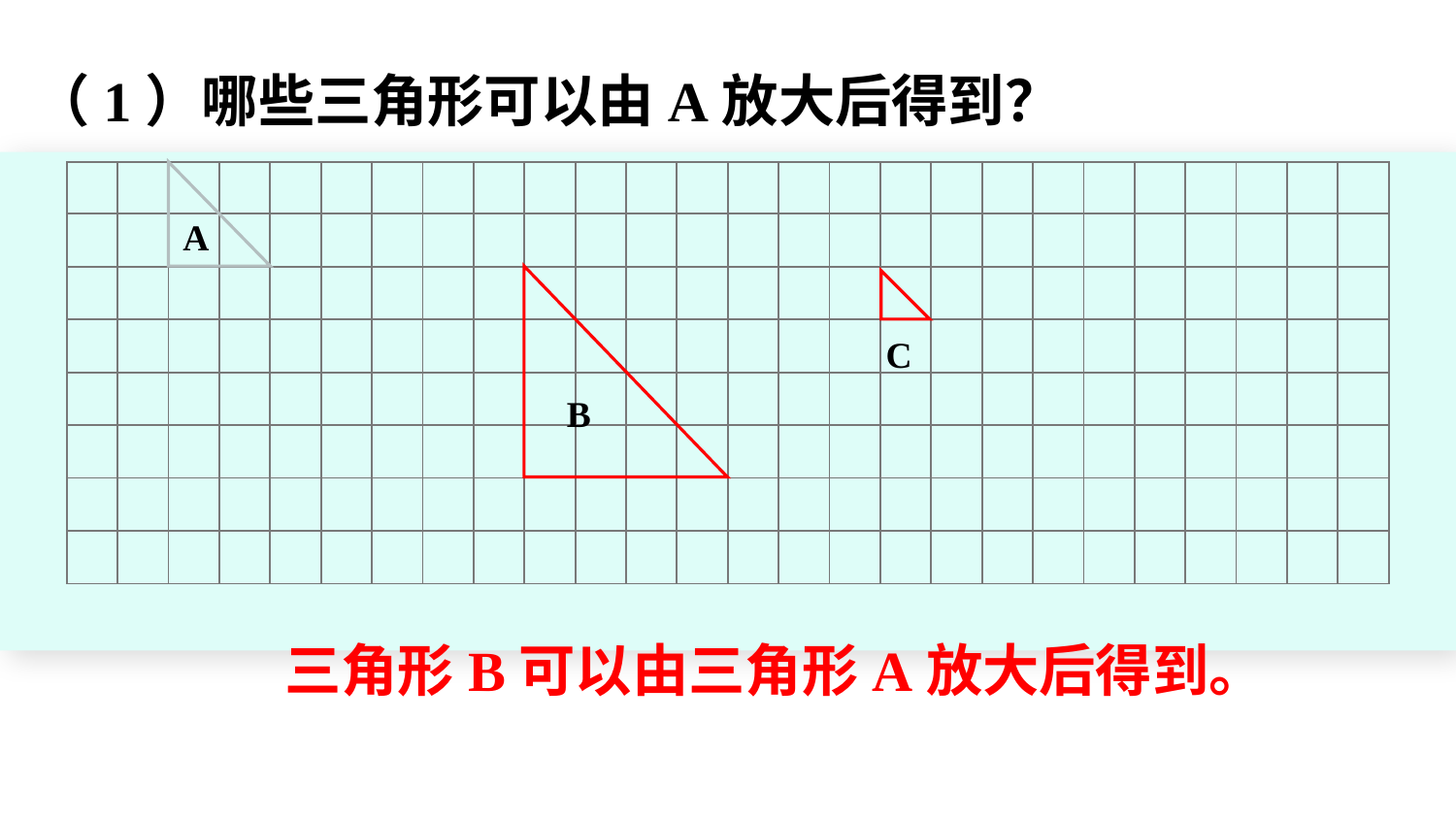

（1）哪些三角形可以由A放大后得到？
|  |  |  |  |  |  |  |  |  |  |  |  |  |  |  |  |  |  |  |  |  |  |  |  |  |  |
| --- | --- | --- | --- | --- | --- | --- | --- | --- | --- | --- | --- | --- | --- | --- | --- | --- | --- | --- | --- | --- | --- | --- | --- | --- | --- |
|  |  |  |  |  |  |  |  |  |  |  |  |  |  |  |  |  |  |  |  |  |  |  |  |  |  |
|  |  |  |  |  |  |  |  |  |  |  |  |  |  |  |  |  |  |  |  |  |  |  |  |  |  |
|  |  |  |  |  |  |  |  |  |  |  |  |  |  |  |  |  |  |  |  |  |  |  |  |  |  |
|  |  |  |  |  |  |  |  |  |  |  |  |  |  |  |  |  |  |  |  |  |  |  |  |  |  |
|  |  |  |  |  |  |  |  |  |  |  |  |  |  |  |  |  |  |  |  |  |  |  |  |  |  |
|  |  |  |  |  |  |  |  |  |  |  |  |  |  |  |  |  |  |  |  |  |  |  |  |  |  |
|  |  |  |  |  |  |  |  |  |  |  |  |  |  |  |  |  |  |  |  |  |  |  |  |  |  |

A

C
www.youyi100.com
B
三角形B可以由三角形A放大后得到。